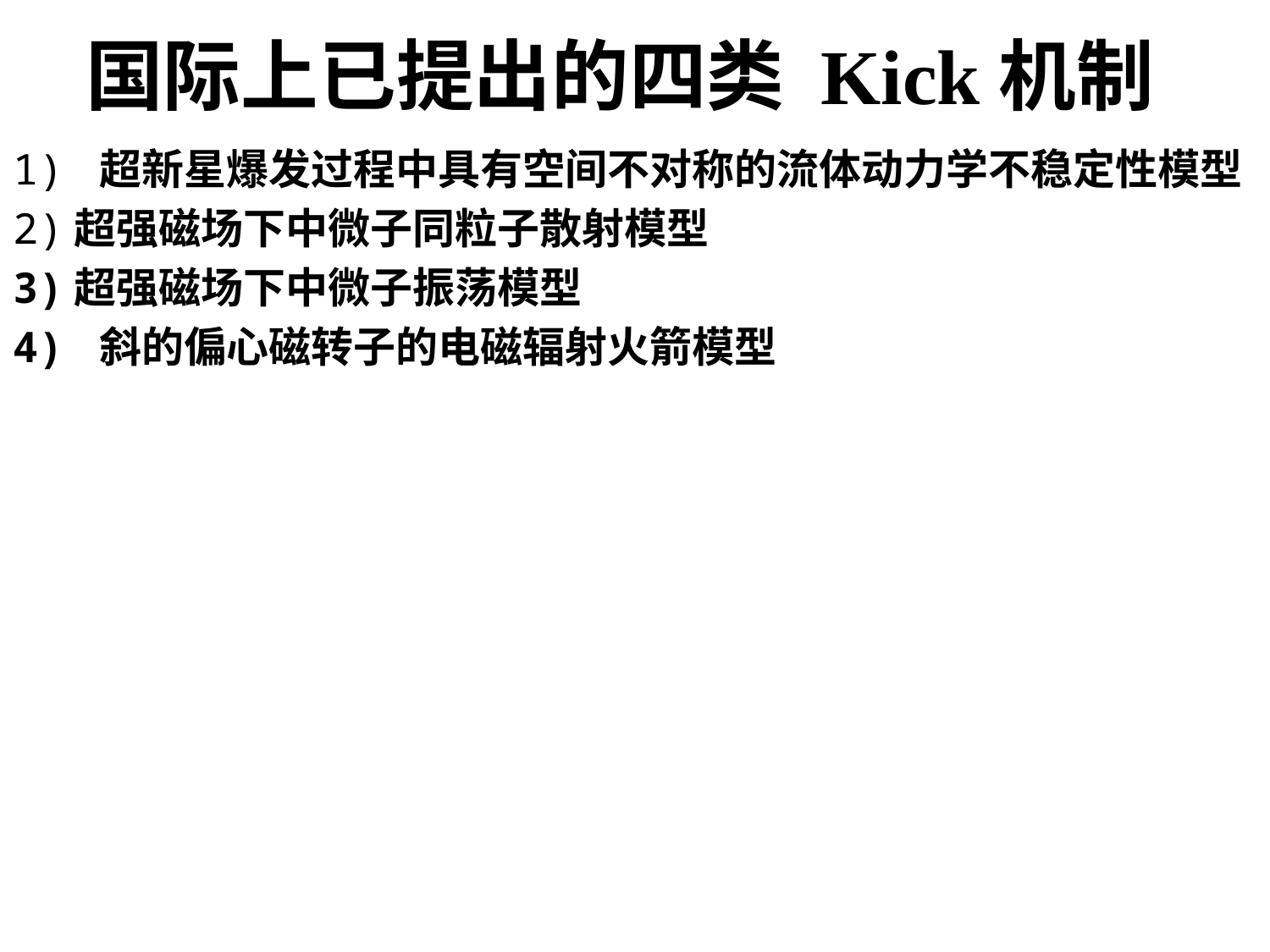

# 国际上已提出的四类 Kick机制
1) 超新星爆发过程中具有空间不对称的流体动力学不稳定性模型
2)超强磁场下中微子同粒子散射模型
3)超强磁场下中微子振荡模型
4) 斜的偏心磁转子的电磁辐射火箭模型